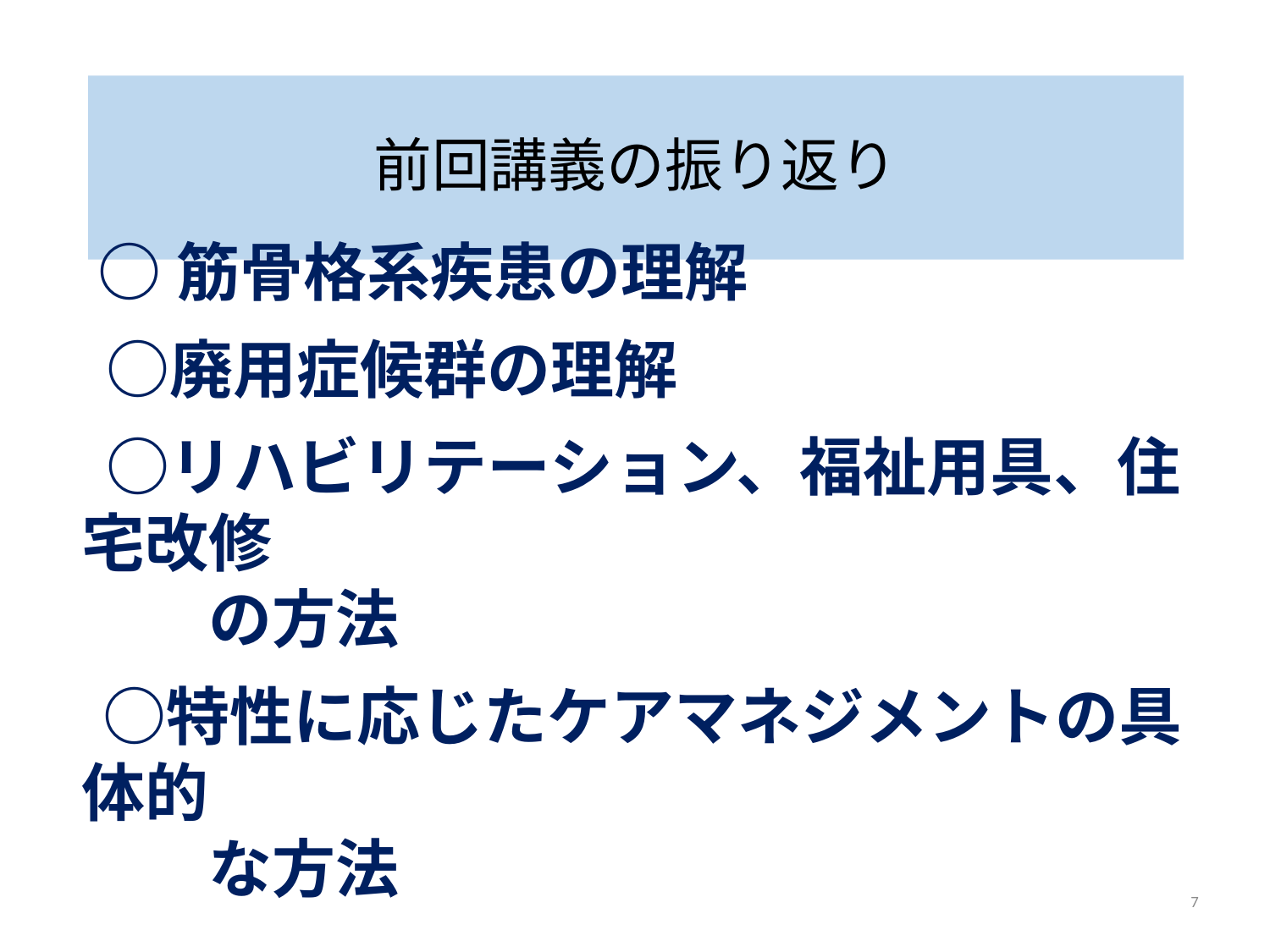

# 前回講義の振り返り
○筋骨格系疾患の理解

　○廃用症候群の理解

　○リハビリテーション、福祉用具、住宅改修
　　の方法

　○特性に応じたケアマネジメントの具体的
　　な方法
7